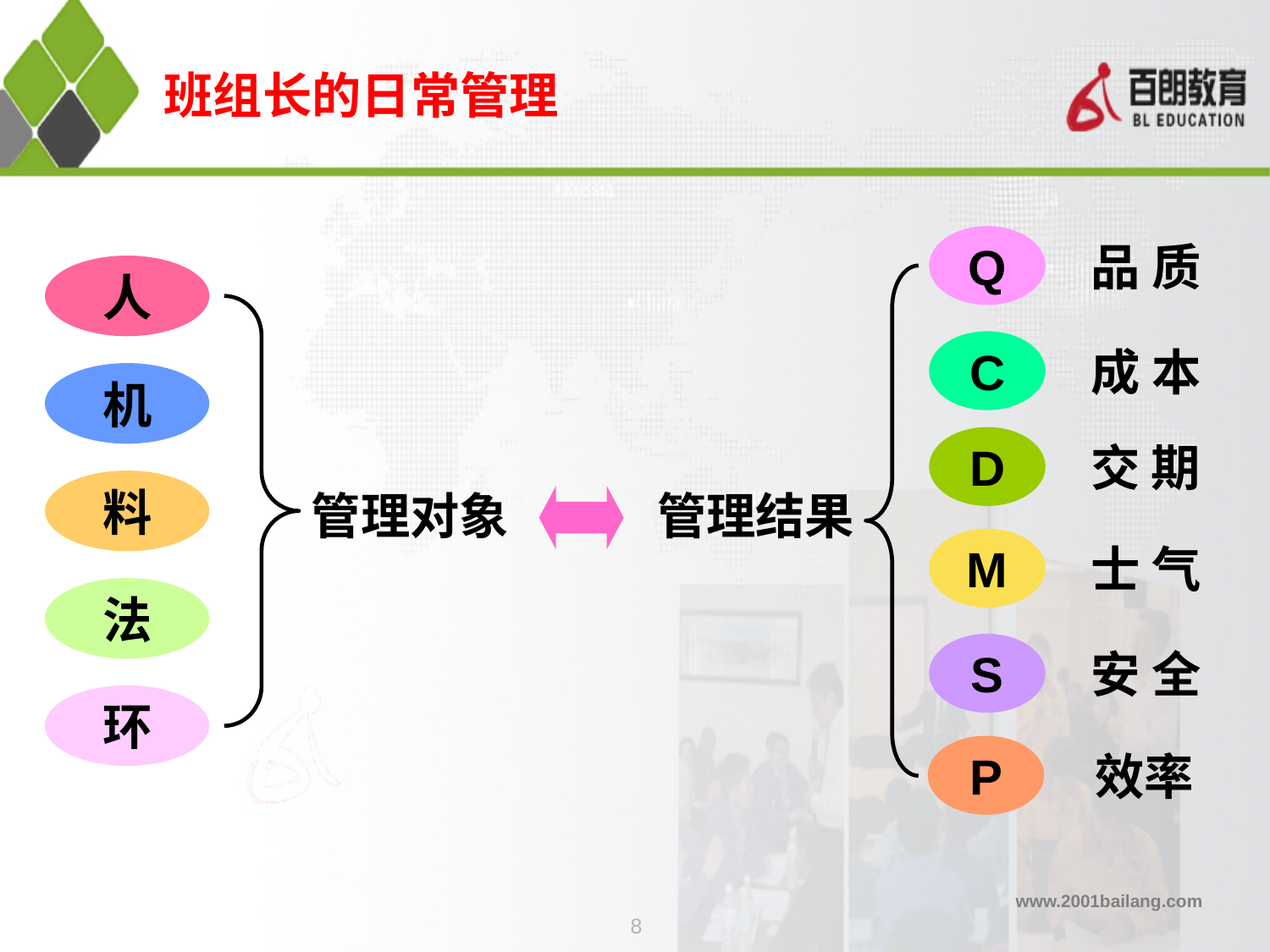

# 班组长的日常管理
Q
品 质
人

机
料
法
环

C
成 本
D
交 期
管理对象
管理结果

M
士 气
S
安 全
P
效率
8